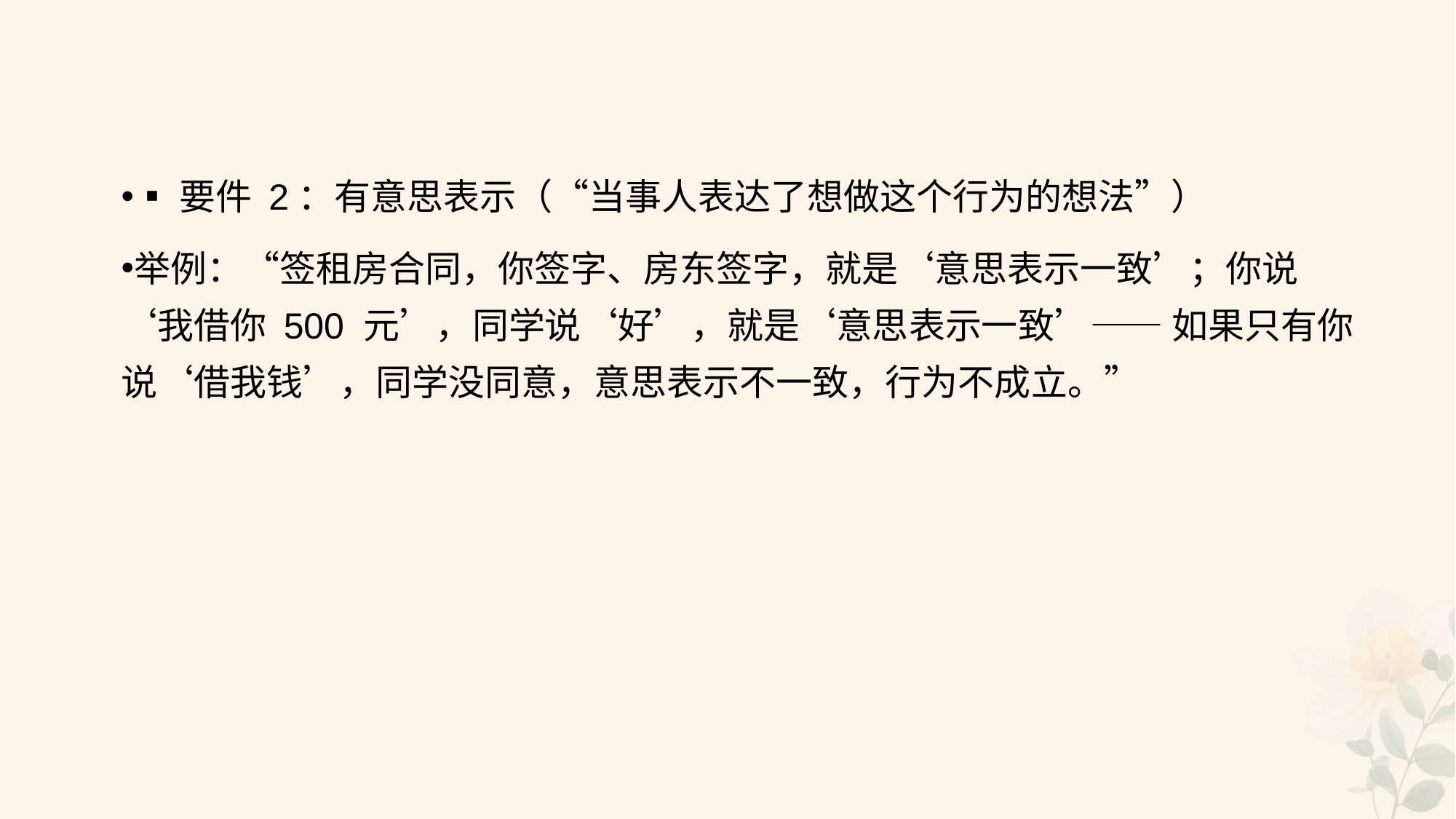

#
▪要件 2：有意思表示（“当事人表达了想做这个行为的想法”）
举例：“签租房合同，你签字、房东签字，就是‘意思表示一致’；你说‘我借你 500 元’，同学说‘好’，就是‘意思表示一致’—— 如果只有你说‘借我钱’，同学没同意，意思表示不一致，行为不成立。”